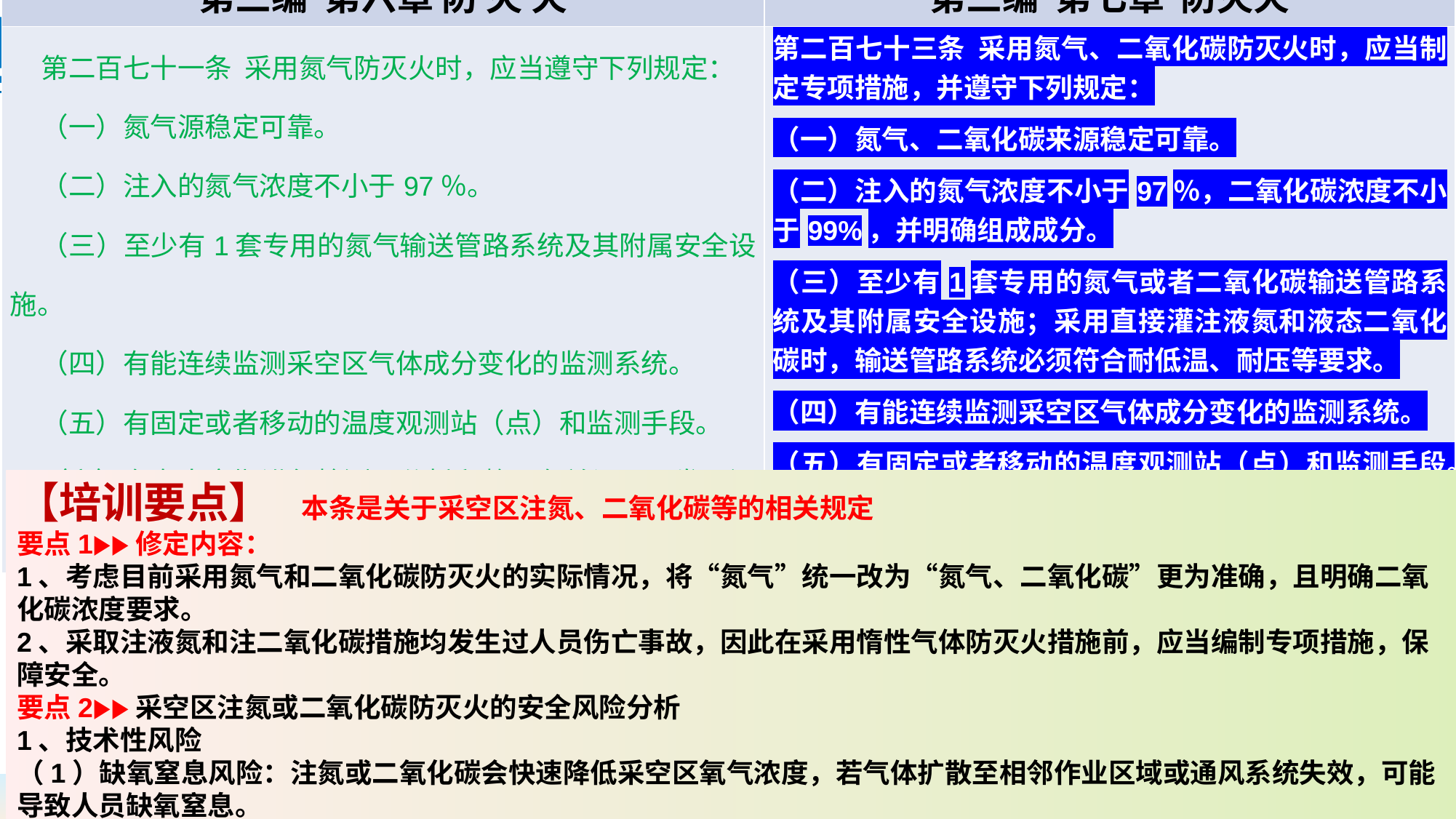

| 《煤矿安全规程》（2022版） | 《煤矿安全规程》（2025版） |
| --- | --- |
| 第三编 第六章 防 灭 火 | 第三编 第七章 防灭火 |
| 第二百七十一条 采用氮气防灭火时，应当遵守下列规定： （一）氮气源稳定可靠。 （二）注入的氮气浓度不小于97％。 （三）至少有1套专用的氮气输送管路系统及其附属安全设施。 （四）有能连续监测采空区气体成分变化的监测系统。 （五）有固定或者移动的温度观测站（点）和监测手段。 （六）有专人定期进行检测、分析和整理有关记录、发现问题及时报告处理等规章制度。 | 第二百七十三条 采用氮气、二氧化碳防灭火时，应当制定专项措施，并遵守下列规定： （一）氮气、二氧化碳来源稳定可靠。 （二）注入的氮气浓度不小于97％，二氧化碳浓度不小于99%，并明确组成成分。 （三）至少有1套专用的氮气或者二氧化碳输送管路系统及其附属安全设施；采用直接灌注液氮和液态二氧化碳时，输送管路系统必须符合耐低温、耐压等要求。 （四）有能连续监测采空区气体成分变化的监测系统。 （五）有固定或者移动的温度观测站（点）和监测手段。 （六）有专人定期进行检测、分析和整理有关记录、发现问题及时报告处理等规章制度。 |
【培训要点】    本条是关于采空区注氮、二氧化碳等的相关规定
要点1▶▶修定内容：
1、考虑目前采用氮气和二氧化碳防灭火的实际情况，将“氮气”统一改为“氮气、二氧化碳”更为准确，且明确二氧化碳浓度要求。
2、采取注液氮和注二氧化碳措施均发生过人员伤亡事故，因此在采用惰性气体防灭火措施前，应当编制专项措施，保障安全。
要点2▶▶采空区注氮或二氧化碳防灭火的安全风险分析
1、技术性风险
（1）‌缺氧窒息风险：注氮或二氧化碳会快速降低采空区氧气浓度，若气体扩散至相邻作业区域或通风系统失效，可能导致人员缺氧窒息‌。
（2）封闭区域未设置氧气浓度实时监测装置时，难以及时发现氧气含量低于安全阈值（氧气浓度低于18%为警戒值）‌。